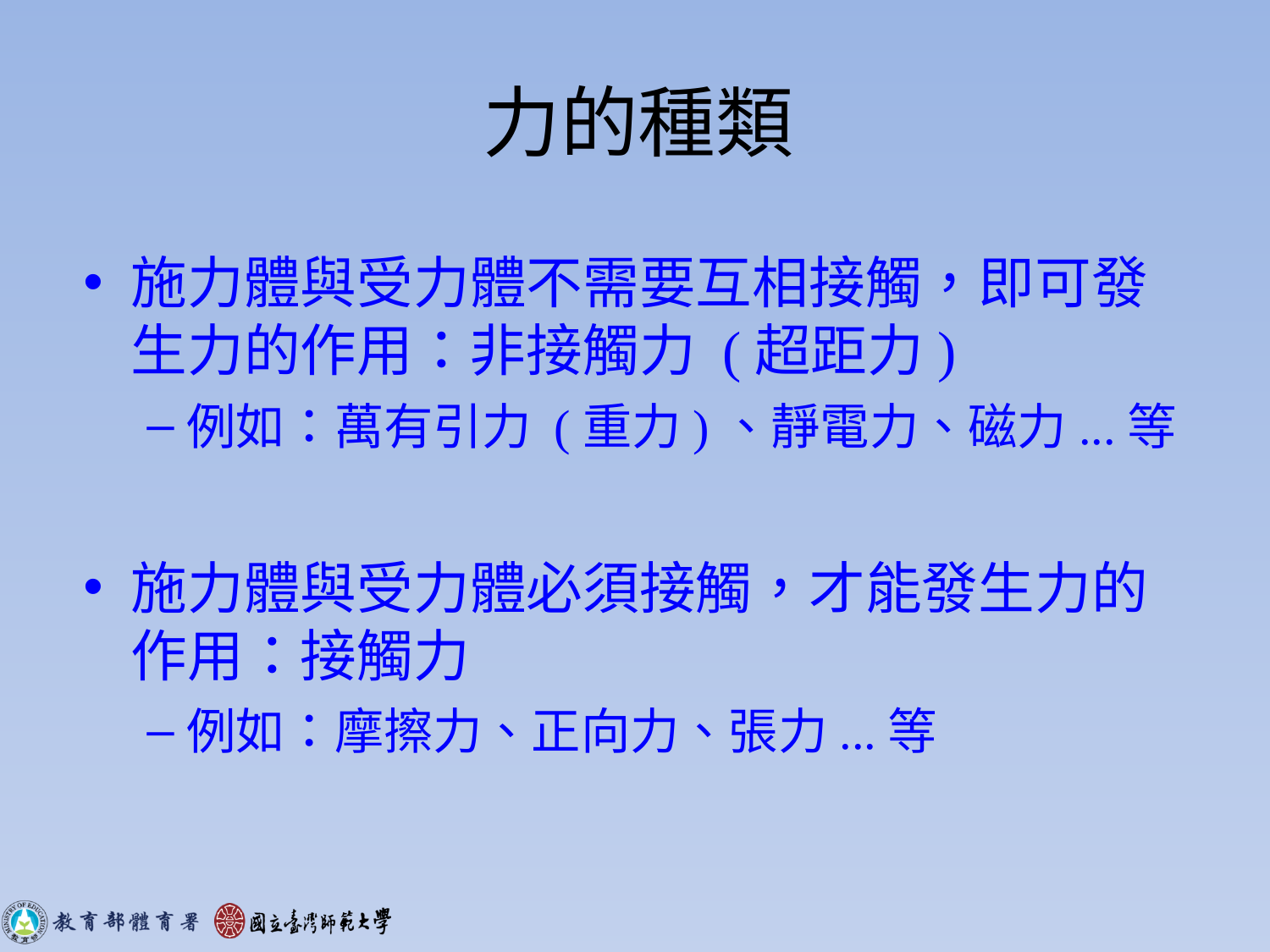

# 力的種類
施力體與受力體不需要互相接觸，即可發生力的作用：非接觸力 (超距力)
例如：萬有引力 (重力)、靜電力、磁力...等

施力體與受力體必須接觸，才能發生力的作用：接觸力
例如：摩擦力、正向力、張力...等